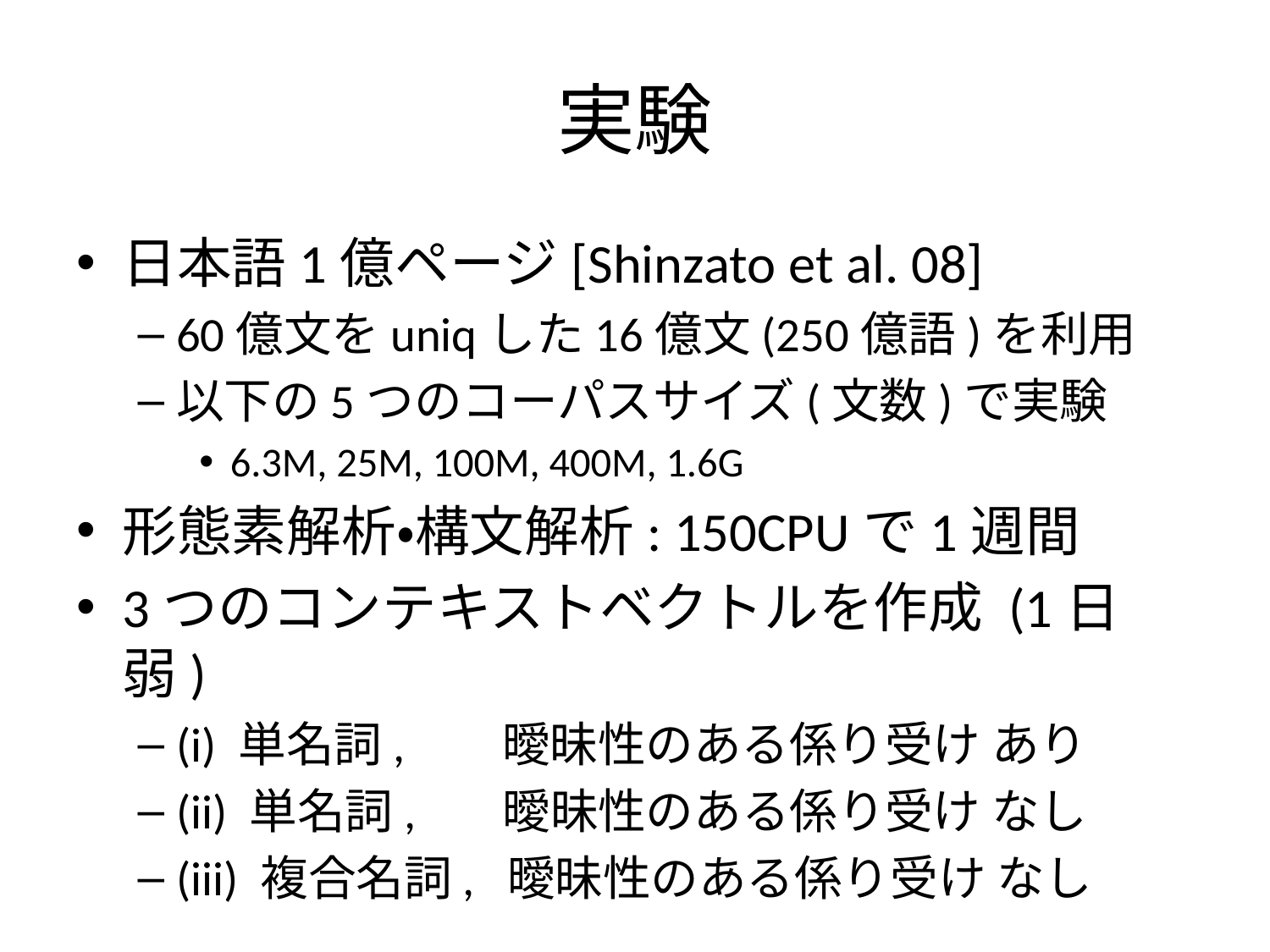

# 実験
日本語1億ページ[Shinzato et al. 08]
60億文をuniqした16億文(250億語)を利用
以下の5つのコーパスサイズ(文数)で実験
6.3M, 25M, 100M, 400M, 1.6G
形態素解析・構文解析: 150CPUで1週間
3つのコンテキストベクトルを作成 (1日弱)
(i) 単名詞,        曖昧性のある係り受け あり
(ii) 単名詞,       曖昧性のある係り受け なし
(iii) 複合名詞,  曖昧性のある係り受け なし